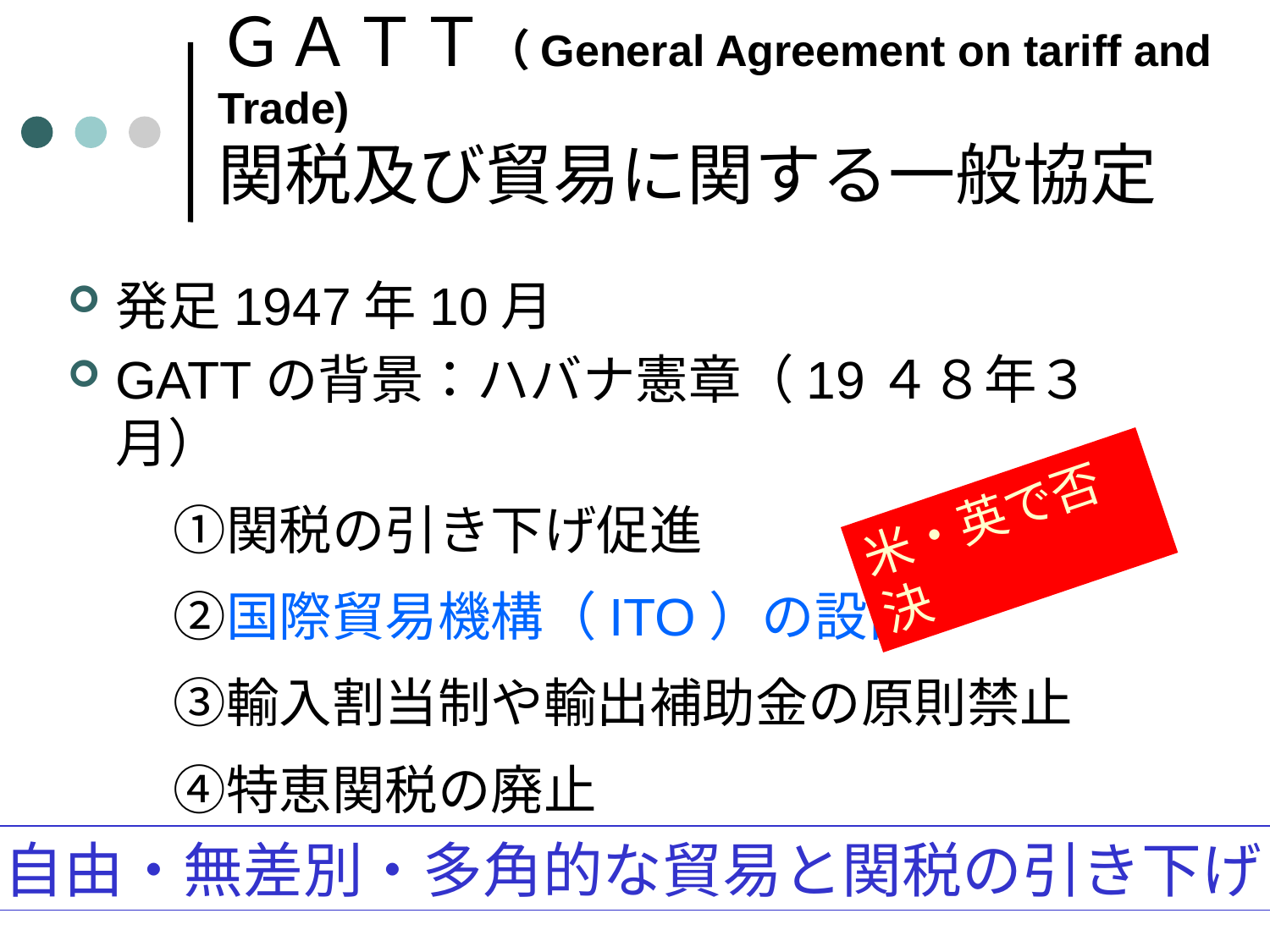

# ＧＡＴＴ（General Agreement on tariff and Trade) 関税及び貿易に関する一般協定
発足1947年10月
GATTの背景：ハバナ憲章（19４８年３月）
　　①関税の引き下げ促進
　　②国際貿易機構（ITO）の設置
　　③輸入割当制や輸出補助金の原則禁止
　　④特恵関税の廃止
米・英で否決
自由・無差別・多角的な貿易と関税の引き下げ